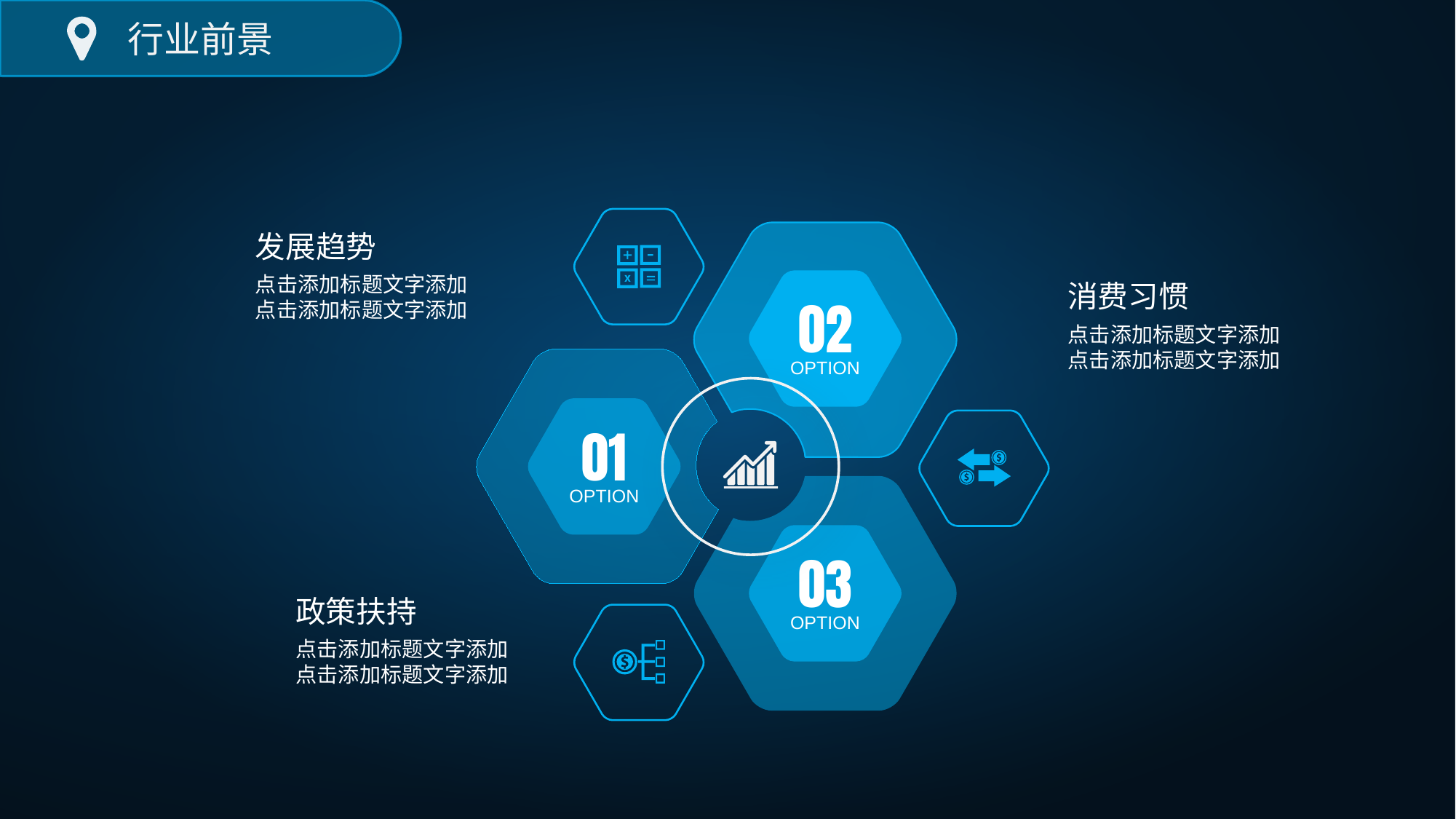

行业前景

发展趋势
点击添加标题文字添加
点击添加标题文字添加

02
OPTION
消费习惯
点击添加标题文字添加
点击添加标题文字添加

01
OPTION

03
OPTION
政策扶持
点击添加标题文字添加
点击添加标题文字添加